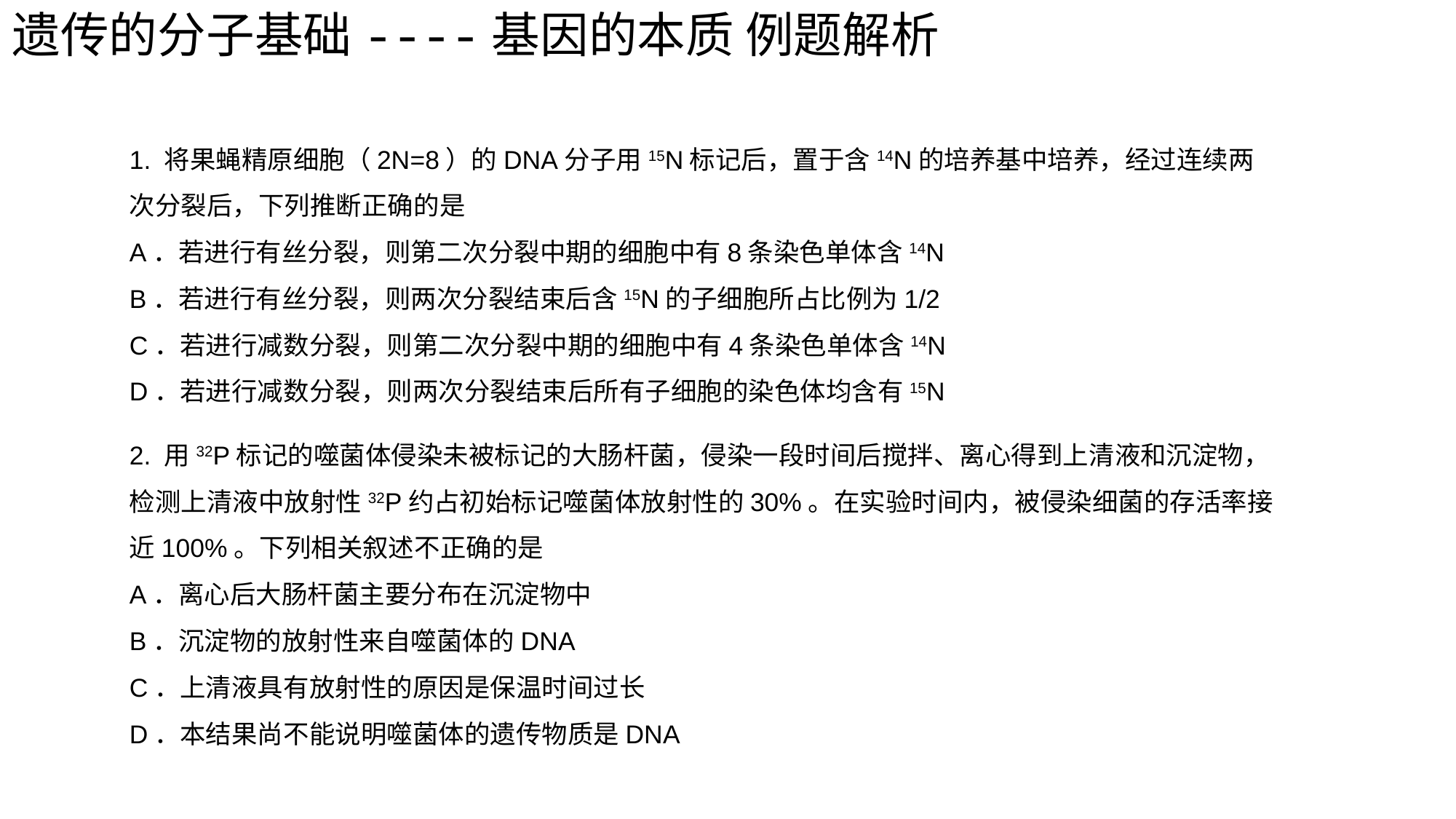

遗传的分子基础----基因的本质 例题解析
1. 将果蝇精原细胞（2N=8）的DNA分子用15N标记后，置于含14N的培养基中培养，经过连续两次分裂后，下列推断正确的是
A．若进行有丝分裂，则第二次分裂中期的细胞中有8条染色单体含14N
B．若进行有丝分裂，则两次分裂结束后含15N的子细胞所占比例为1/2
C．若进行减数分裂，则第二次分裂中期的细胞中有4条染色单体含14N
D．若进行减数分裂，则两次分裂结束后所有子细胞的染色体均含有15N
2. 用32P标记的噬菌体侵染未被标记的大肠杆菌，侵染一段时间后搅拌、离心得到上清液和沉淀物，检测上清液中放射性32P约占初始标记噬菌体放射性的30%。在实验时间内，被侵染细菌的存活率接近100%。下列相关叙述不正确的是
A．离心后大肠杆菌主要分布在沉淀物中
B．沉淀物的放射性来自噬菌体的DNA
C．上清液具有放射性的原因是保温时间过长
D．本结果尚不能说明噬菌体的遗传物质是DNA